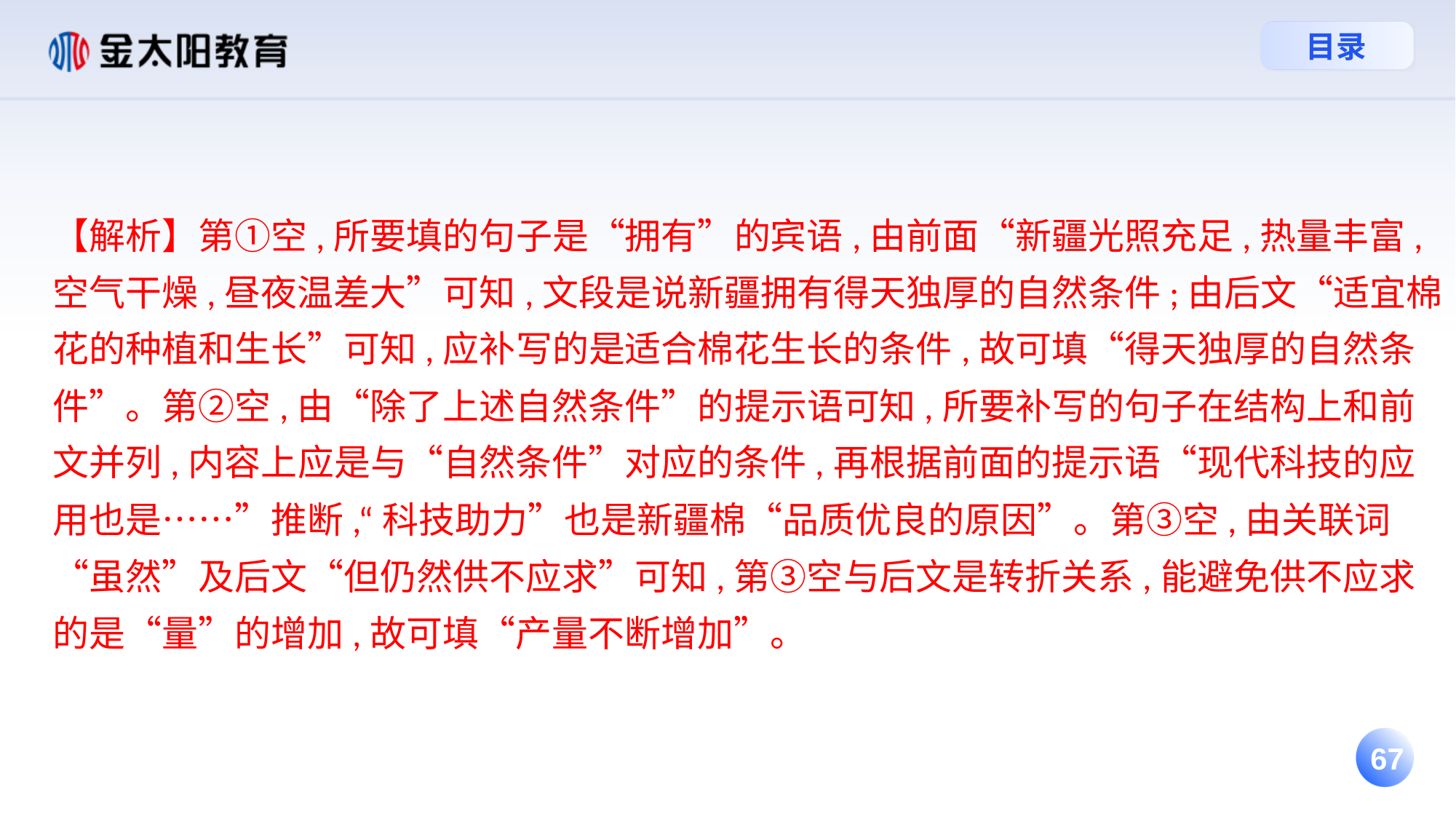

【解析】第①空,所要填的句子是“拥有”的宾语,由前面“新疆光照充足,热量丰富,空气干燥,昼夜温差大”可知,文段是说新疆拥有得天独厚的自然条件;由后文“适宜棉花的种植和生长”可知,应补写的是适合棉花生长的条件,故可填“得天独厚的自然条件”。第②空,由“除了上述自然条件”的提示语可知,所要补写的句子在结构上和前文并列,内容上应是与“自然条件”对应的条件,再根据前面的提示语“现代科技的应用也是……”推断,“科技助力”也是新疆棉“品质优良的原因”。第③空,由关联词“虽然”及后文“但仍然供不应求”可知,第③空与后文是转折关系,能避免供不应求的是“量”的增加,故可填“产量不断增加”。